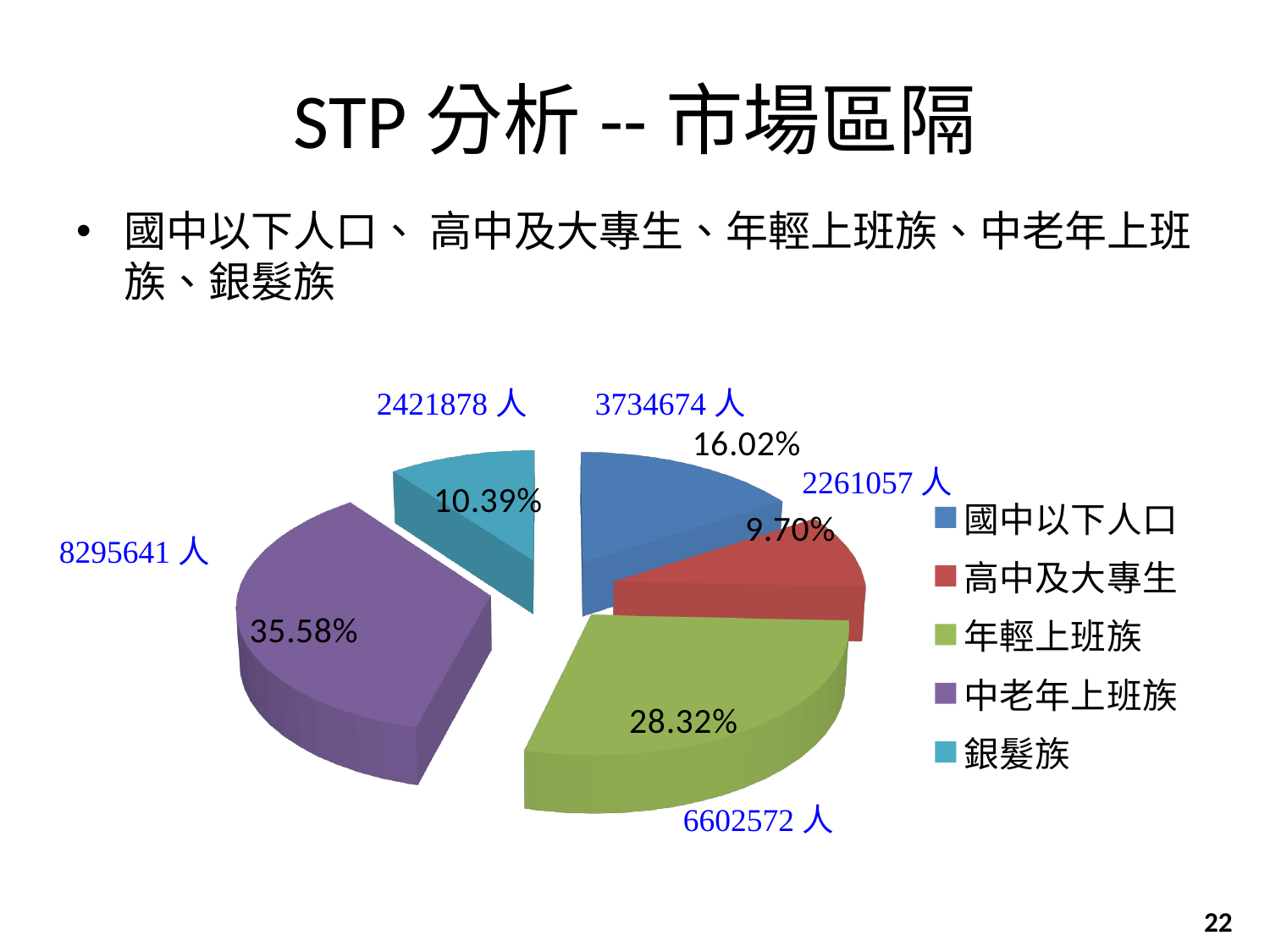

# STP分析--市場區隔
國中以下人口、 高中及大專生、年輕上班族、中老年上班族、銀髮族

[unsupported chart]

2421878人
3734674人
2261057人
8295641人
6602572人
|  |  |  |  |  |
| --- | --- | --- | --- | --- |
22